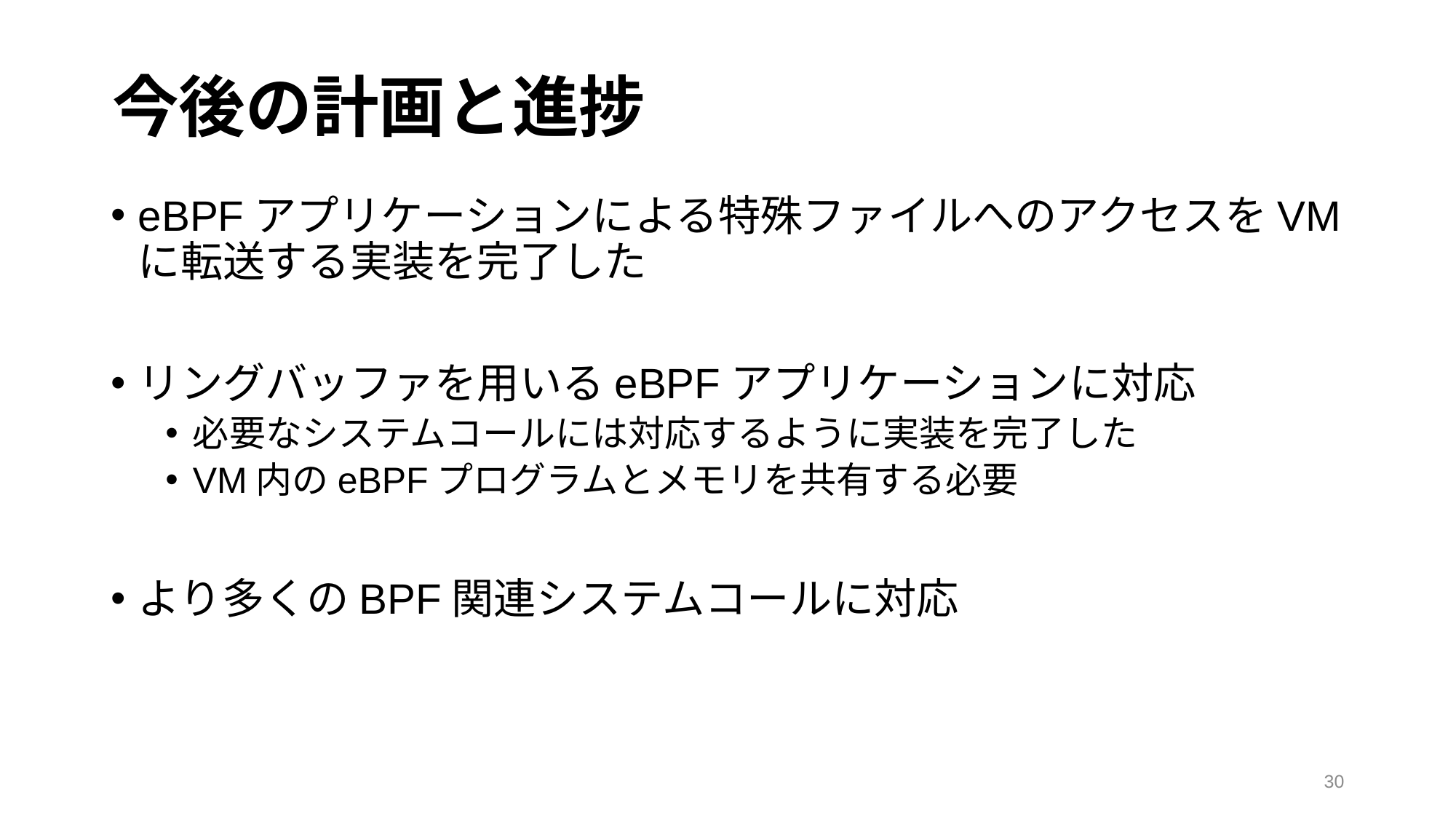

# 今後の計画と進捗
eBPFアプリケーションによる特殊ファイルへのアクセスをVMに転送する実装を完了した

リングバッファを用いるeBPFアプリケーションに対応
必要なシステムコールには対応するように実装を完了した
VM内のeBPFプログラムとメモリを共有する必要

より多くのBPF関連システムコールに対応
30